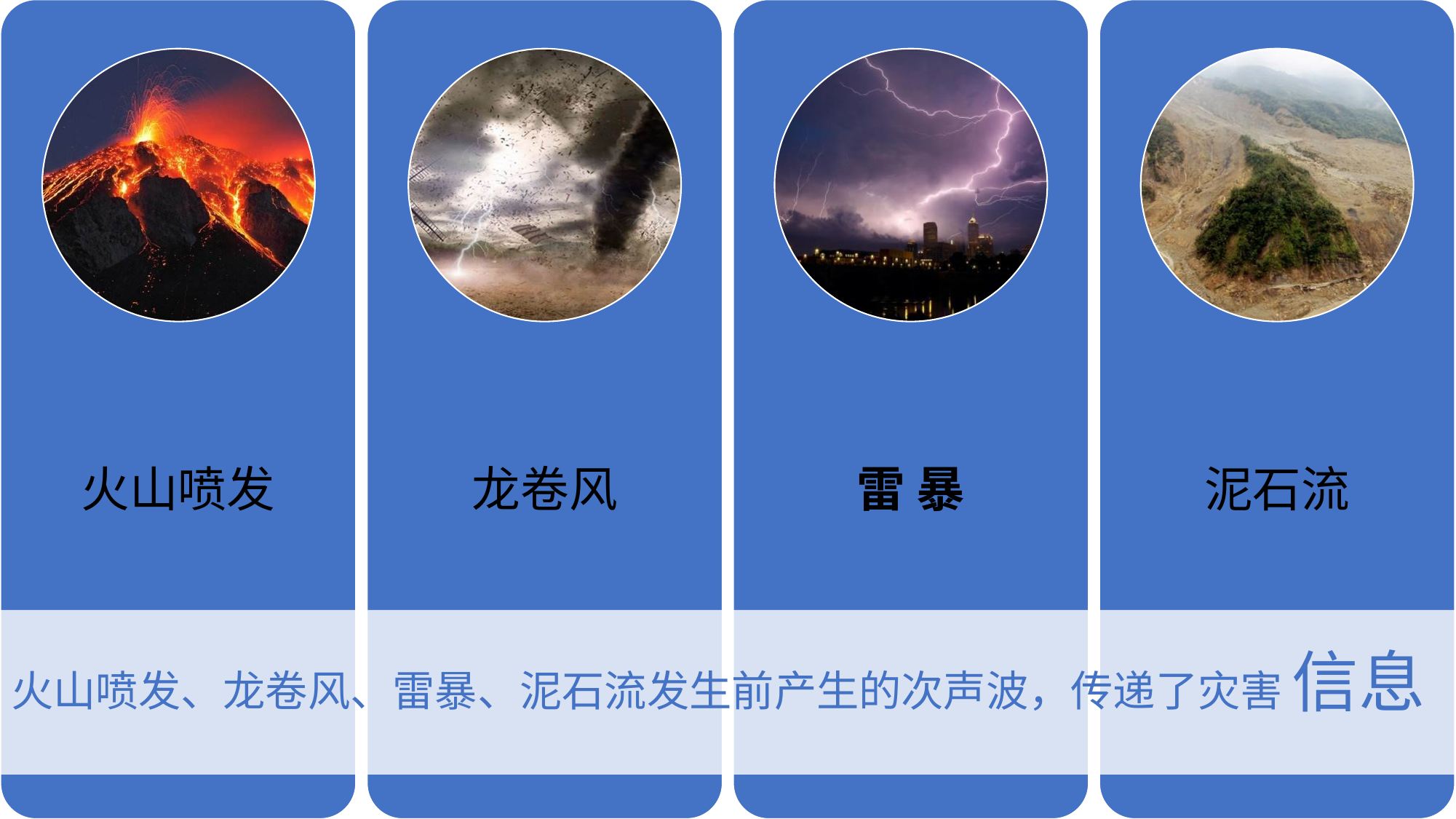

火山喷发
龙卷风
雷 暴
泥石流

火山喷发、龙卷风、雷暴、泥石流发生前产生的次声波，传递了灾害 信息